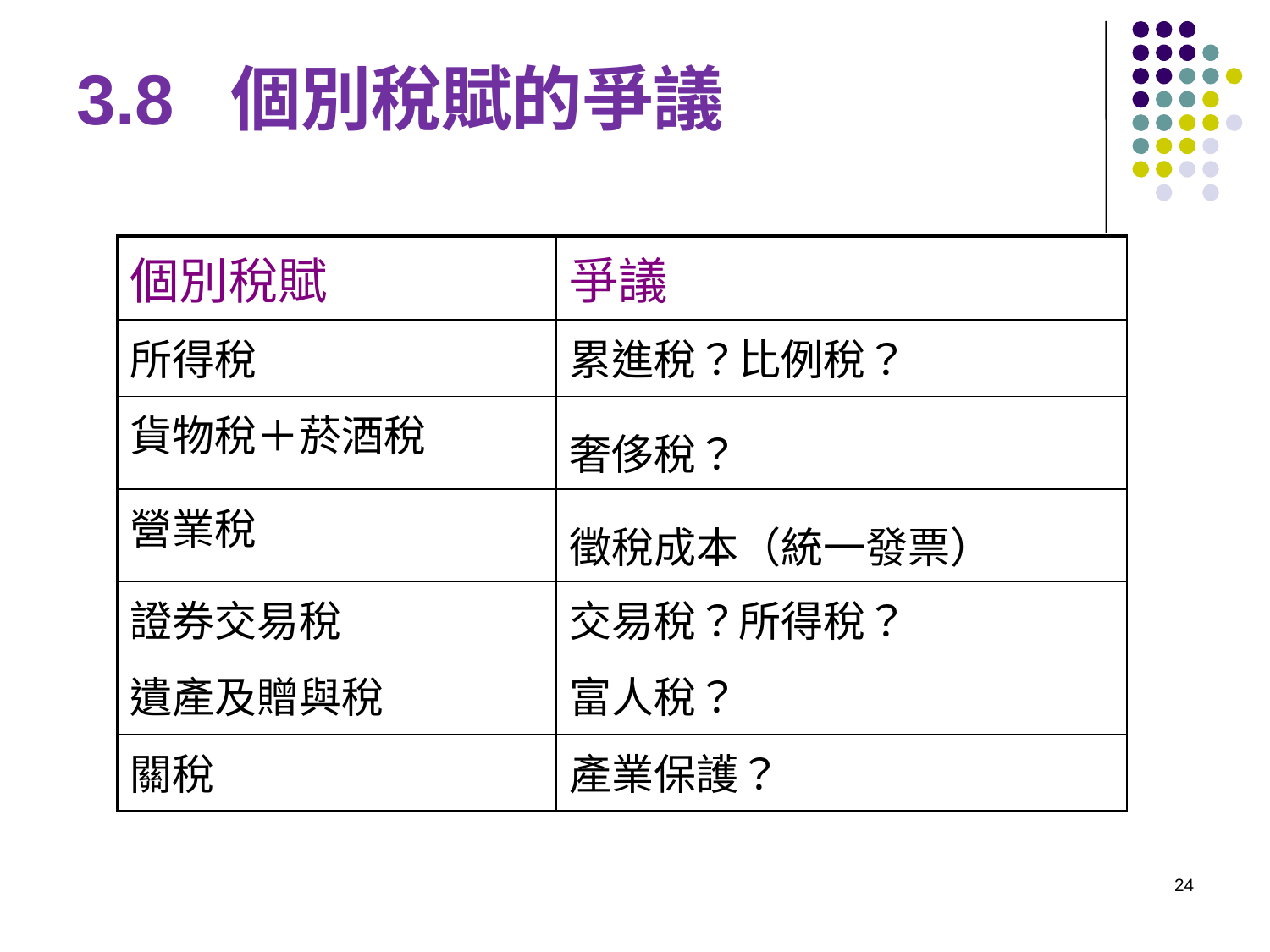

# 3.8  個別稅賦的爭議
| 個別稅賦 | 爭議 |
| --- | --- |
| 所得稅 | 累進稅？比例稅？ |
| 貨物稅＋菸酒稅 | 奢侈稅？ |
| 營業稅 | 徵稅成本（統一發票） |
| 證券交易稅 | 交易稅？所得稅？ |
| 遺產及贈與稅 | 富人稅？ |
| 關稅 | 產業保護？ |
24